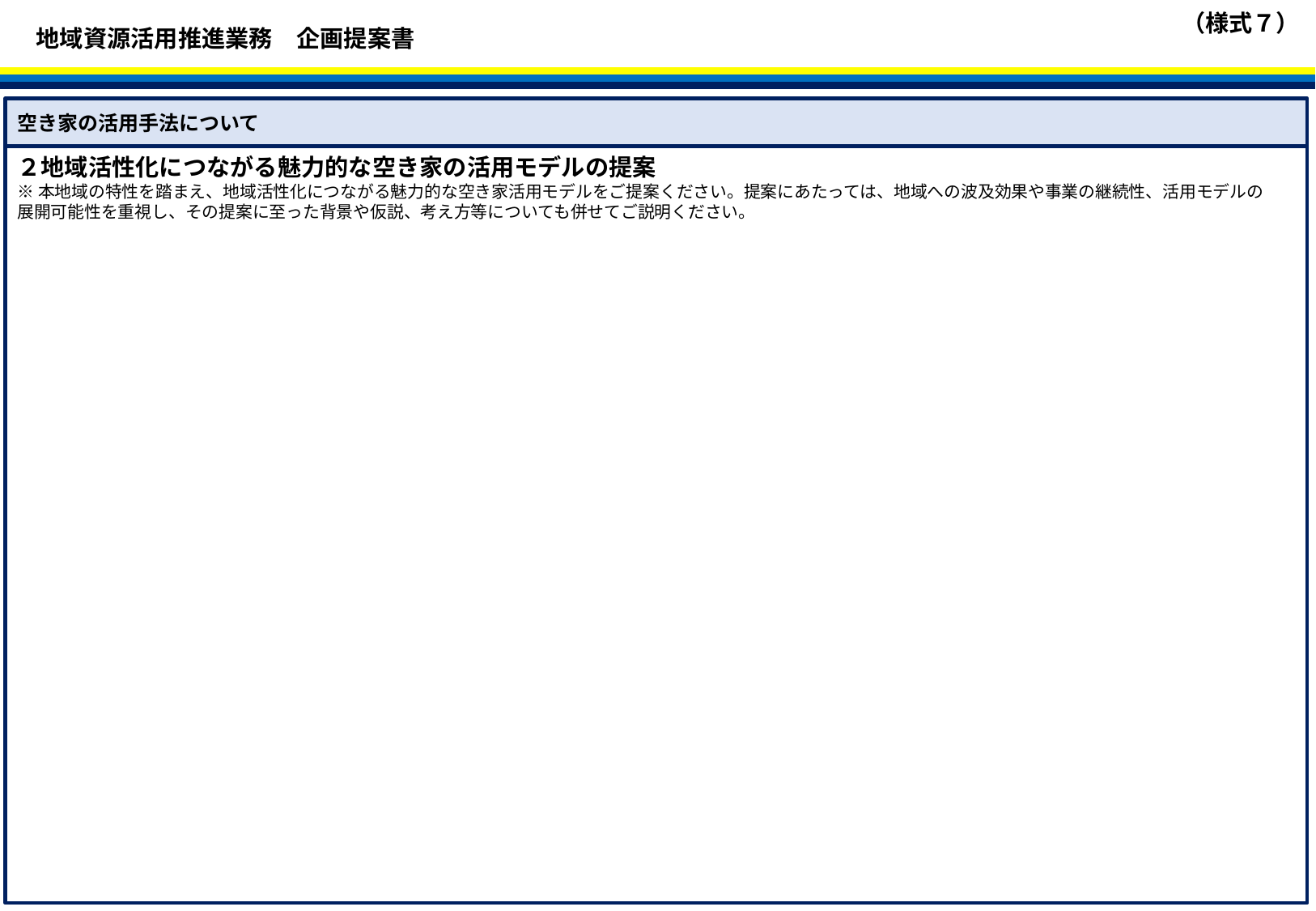

（様式７）
地域資源活用推進業務　企画提案書
空き家の活用手法について

２地域活性化につながる魅力的な空き家の活用モデルの提案
※本地域の特性を踏まえ、地域活性化につながる魅力的な空き家活用モデルをご提案ください。提案にあたっては、地域への波及効果や事業の継続性、活用モデルの展開可能性を重視し、その提案に至った背景や仮説、考え方等についても併せてご説明ください。